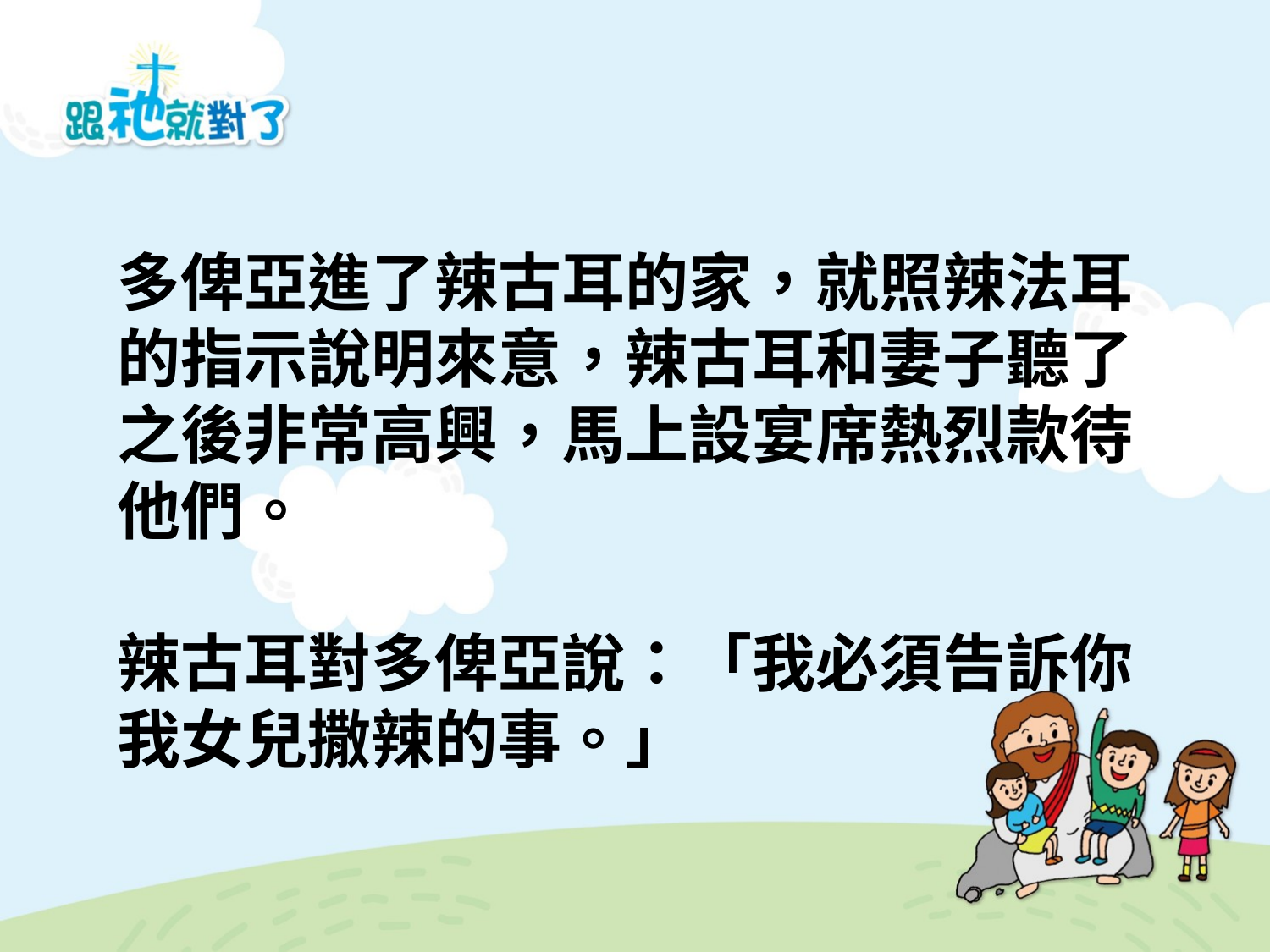

多俾亞進了辣古耳的家，就照辣法耳的指示說明來意，辣古耳和妻子聽了之後非常高興，馬上設宴席熱烈款待他們。

辣古耳對多俾亞說：「我必須告訴你我女兒撒辣的事。」